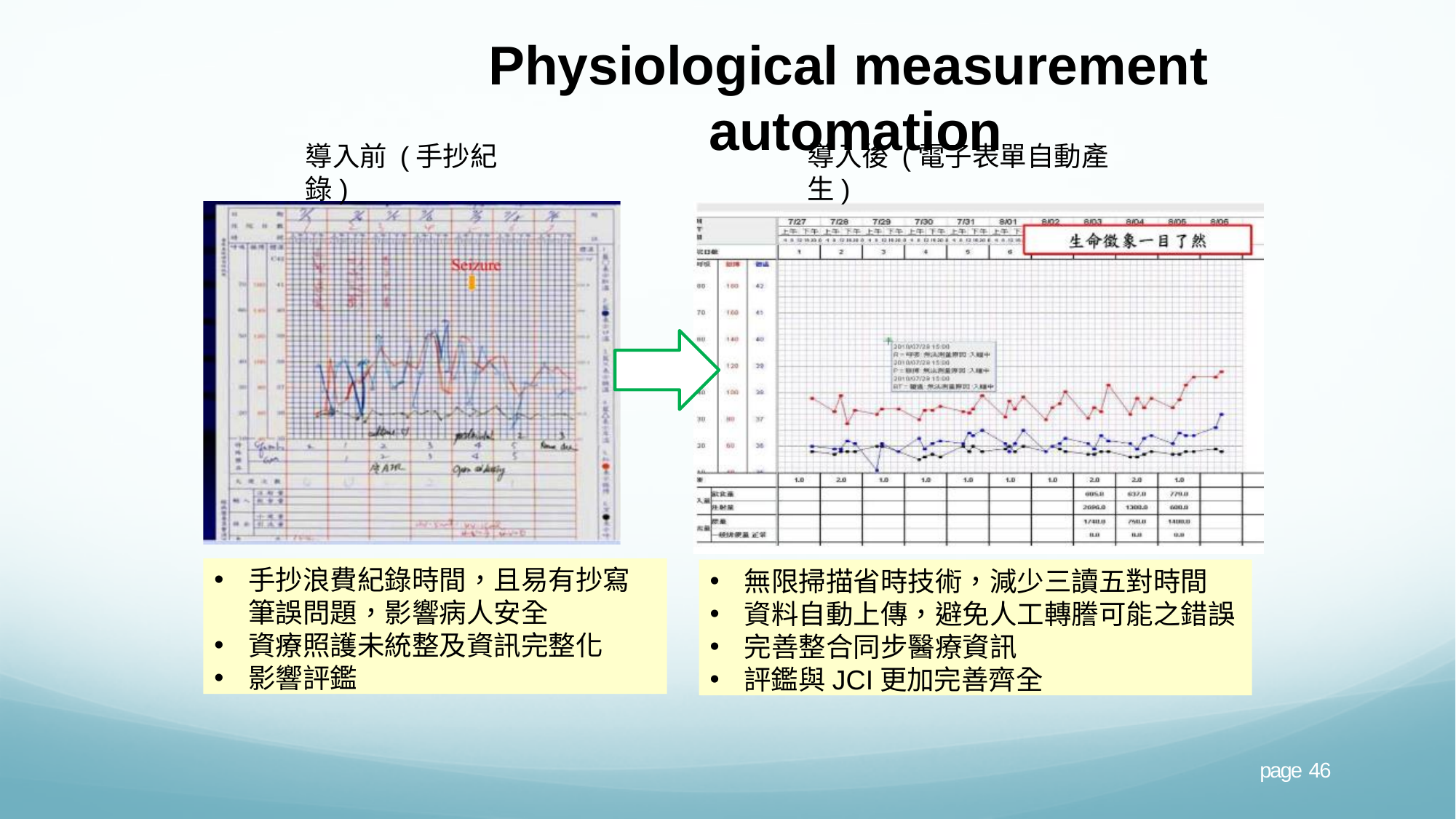

# Physiological measurement automation
導入前 (手抄紀錄)
導入後 (電子表單自動產生)

手抄浪費紀錄時間，且易有抄寫 筆誤問題，影響病人安全
資療照護未統整及資訊完整化
影響評鑑
無限掃描省時技術，減少三讀五對時間
資料自動上傳，避免人工轉謄可能之錯誤
完善整合同步醫療資訊
評鑑與JCI更加完善齊全
page 46